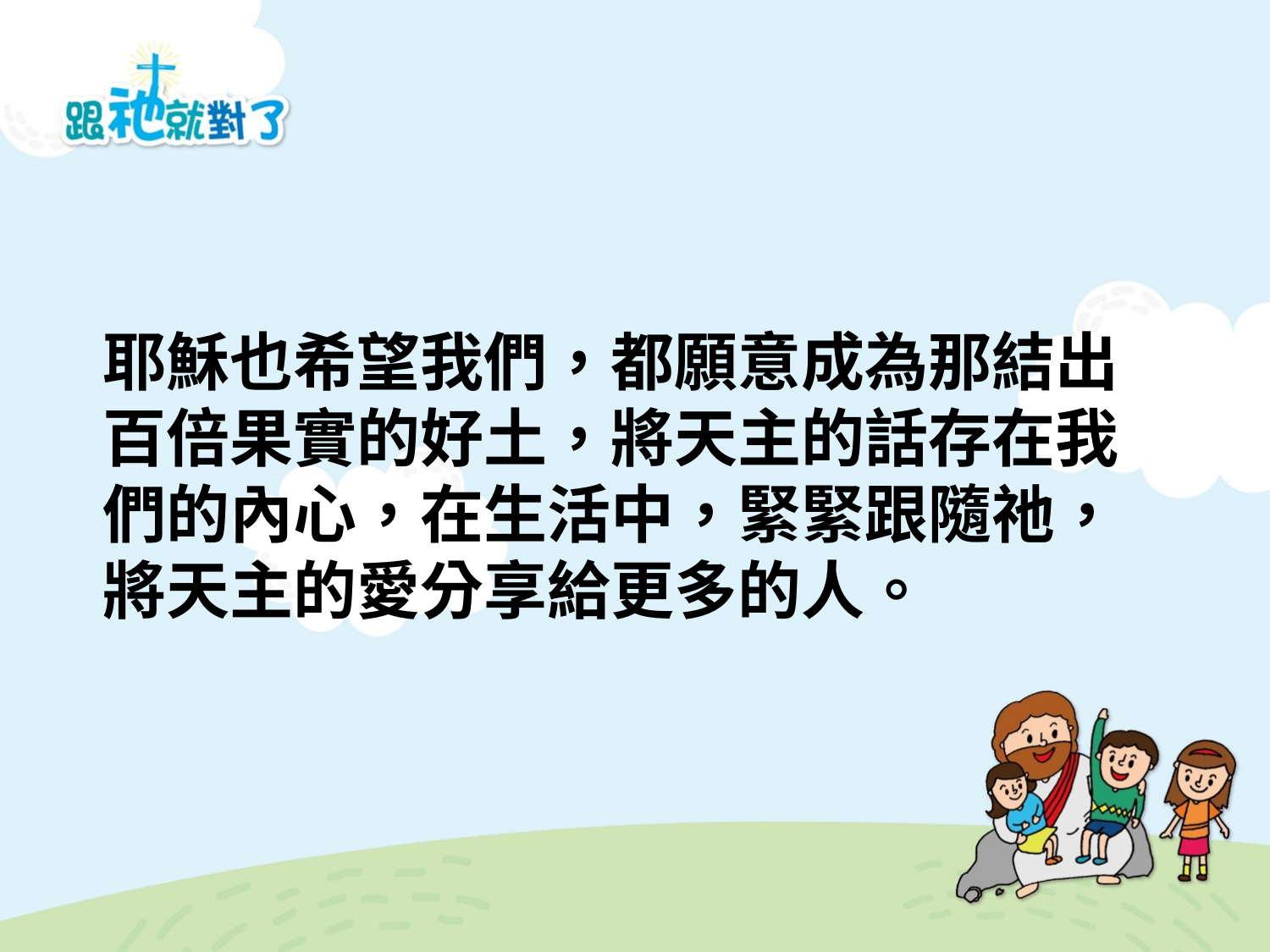

耶穌也希望我們，都願意成為那結出百倍果實的好土，將天主的話存在我們的內心，在生活中，緊緊跟隨祂，將天主的愛分享給更多的人。